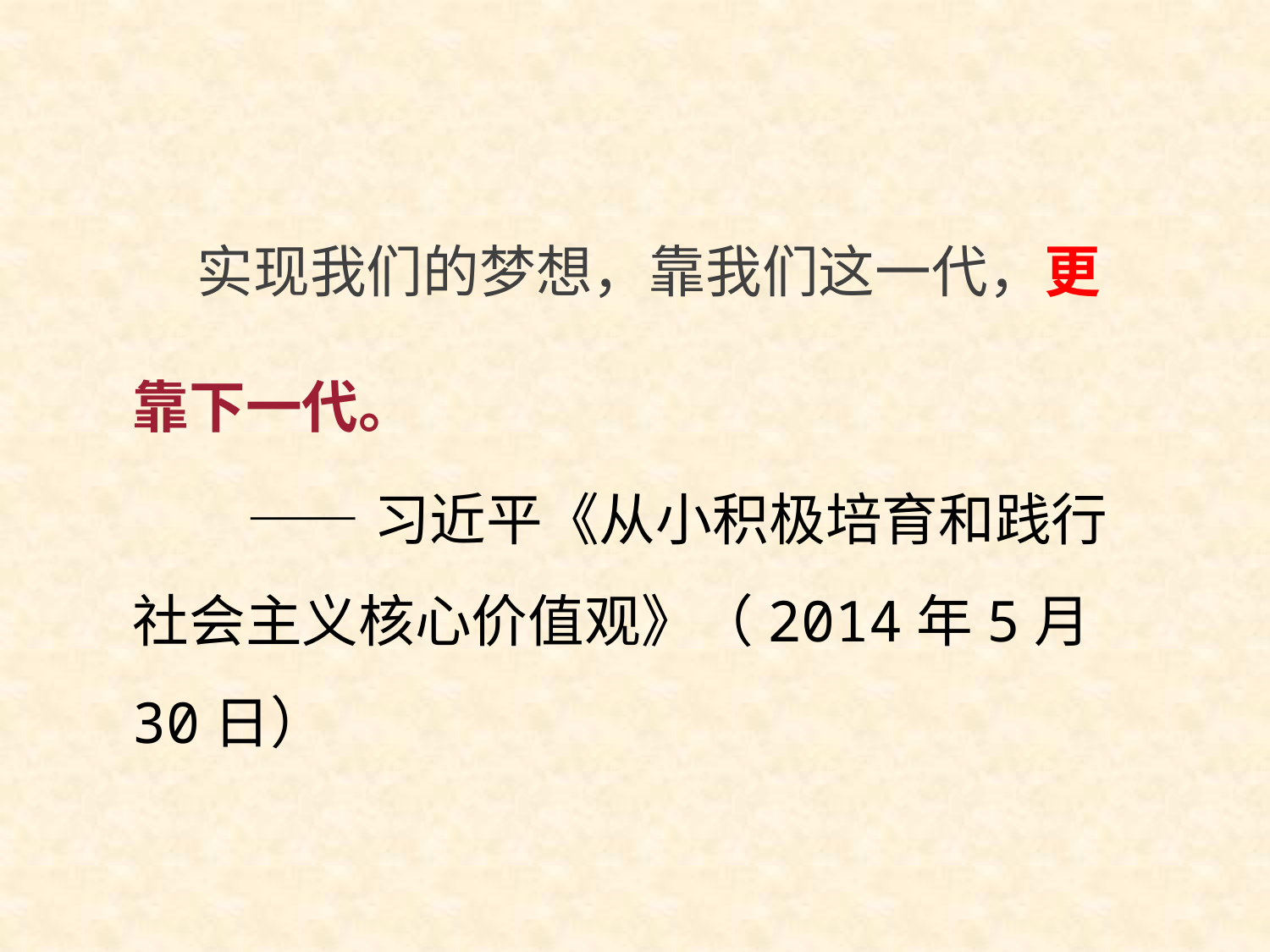

实现我们的梦想，靠我们这一代，更靠下一代。
         ——习近平《从小积极培育和践行社会主义核心价值观》（2014年5月30日）
111